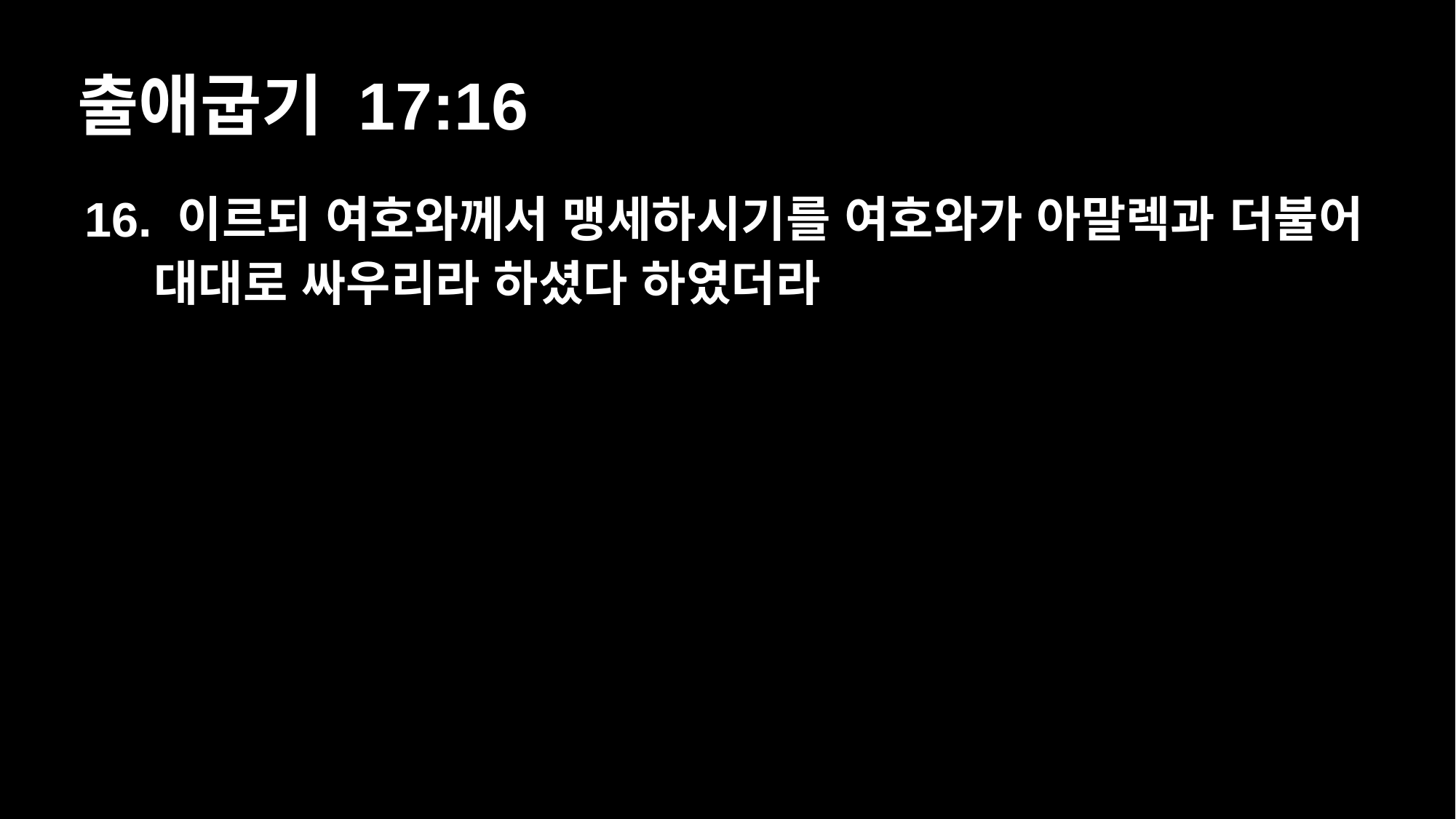

# 출애굽기 17:16
16. 이르되 여호와께서 맹세하시기를 여호와가 아말렉과 더불어 대대로 싸우리라 하셨다 하였더라